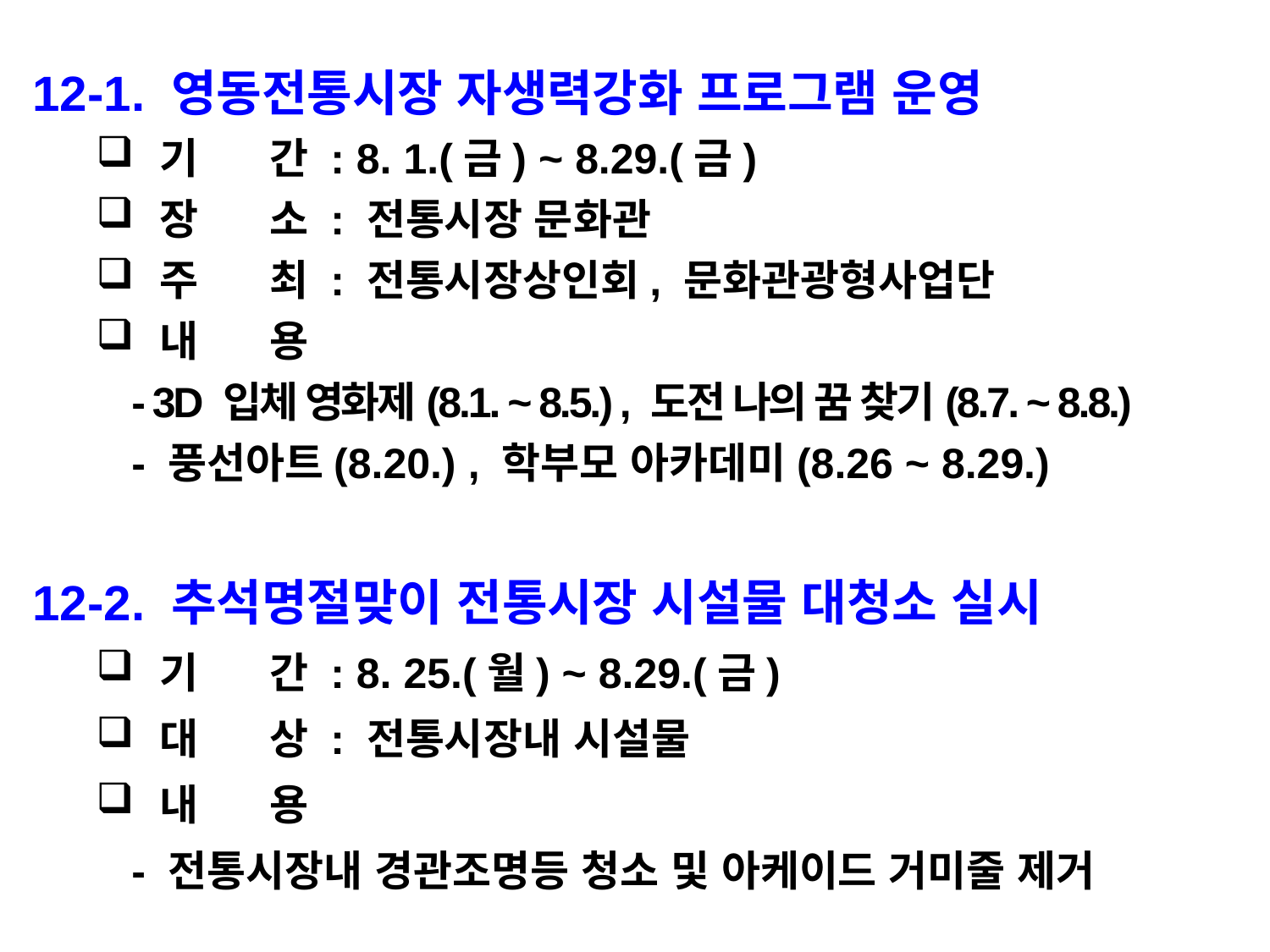

12-1. 영동전통시장 자생력강화 프로그램 운영
기      간 : 8. 1.(금) ~ 8.29.(금)
장      소 : 전통시장 문화관
주      최 : 전통시장상인회, 문화관광형사업단
내      용
   - 3D 입체 영화제(8.1. ~ 8.5.) , 도전 나의 꿈 찾기(8.7. ~ 8.8.)
   - 풍선아트(8.20.) , 학부모 아카데미(8.26 ~ 8.29.)

12-2. 추석명절맞이 전통시장 시설물 대청소 실시
기      간 : 8. 25.(월) ~ 8.29.(금)
대      상 : 전통시장내 시설물
내      용
   - 전통시장내 경관조명등 청소 및 아케이드 거미줄 제거